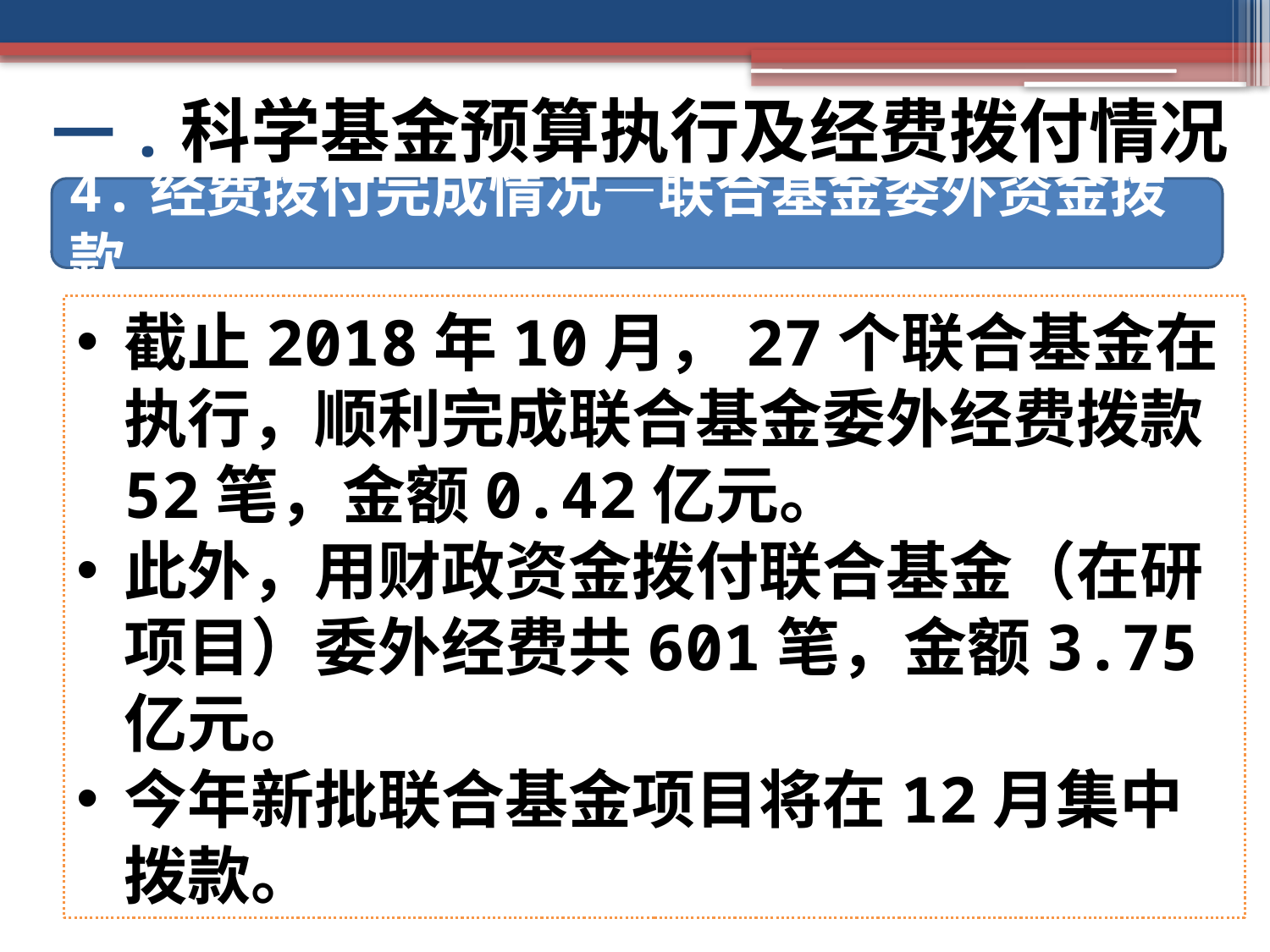

一.科学基金预算执行及经费拨付情况
4.经费拨付完成情况—联合基金委外资金拨款
截止2018年10月，27个联合基金在执行，顺利完成联合基金委外经费拨款52笔，金额0.42亿元。
此外，用财政资金拨付联合基金（在研项目）委外经费共601笔，金额3.75亿元。
今年新批联合基金项目将在12月集中拨款。